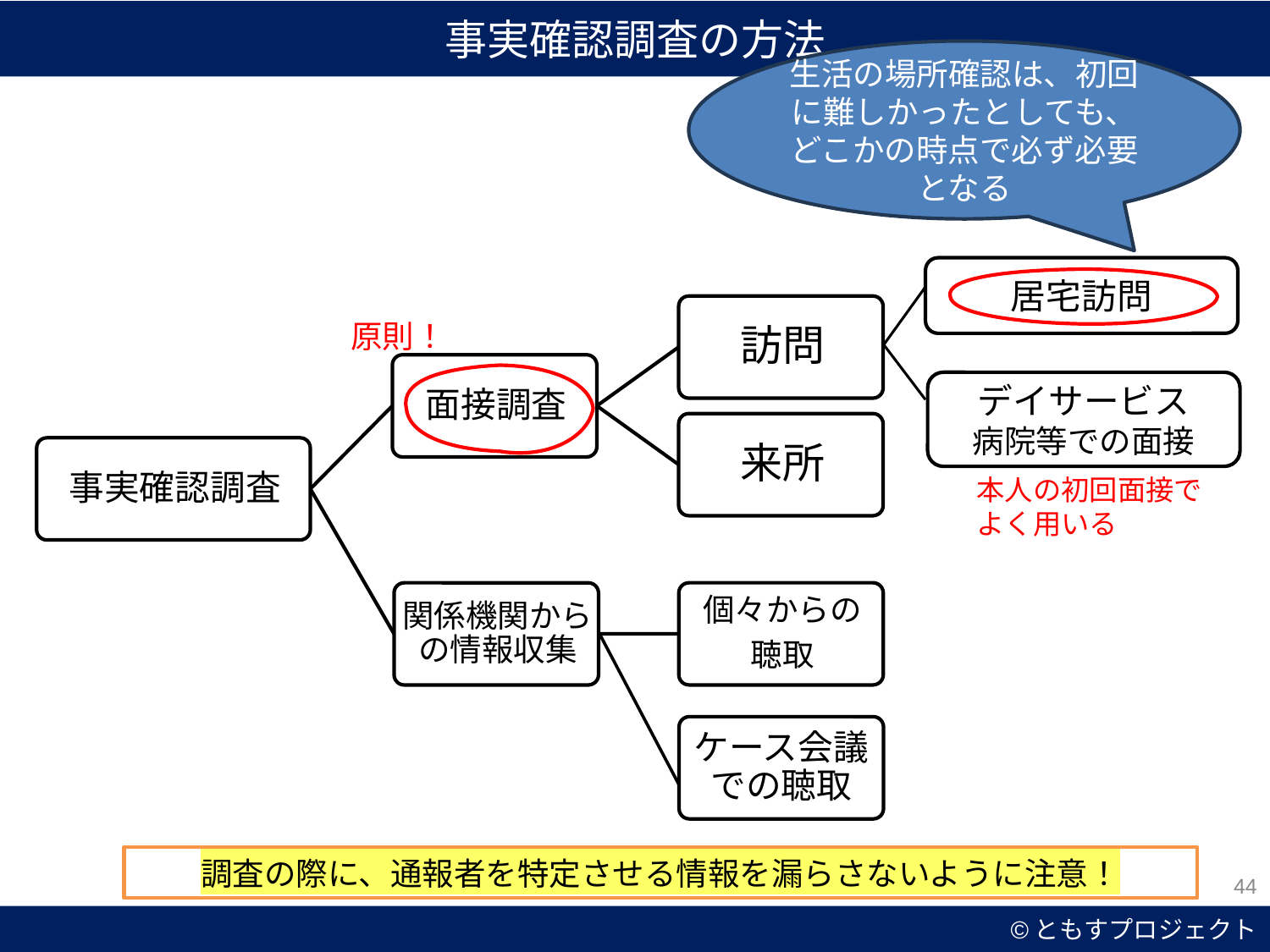

事実確認調査の方法
生活の場所確認は、初回に難しかったとしても、どこかの時点で必ず必要となる
事実確認調査

面接調査

訪問

来所

関係機関からの情報収集

個々からの
聴取

ケース会議での聴取

居宅訪問

原則！

デイサービス
病院等での面接
本人の初回面接でよく用いる
調査の際に、通報者を特定させる情報を漏らさないように注意！
44
©ともすプロジェクト